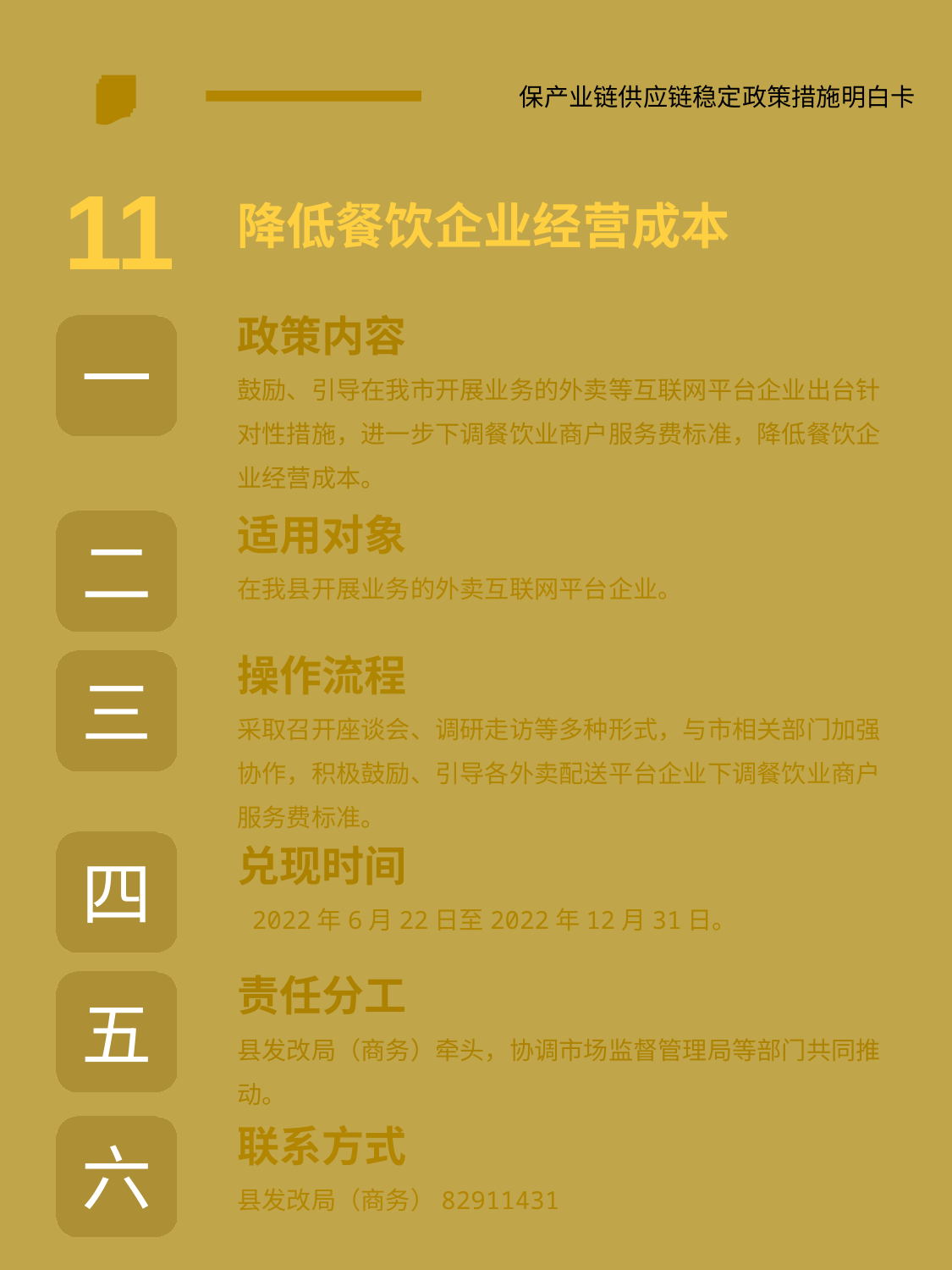

保产业链供应链稳定政策措施明白卡

11
降低餐饮企业经营成本
政策内容
鼓励、引导在我市开展业务的外卖等互联网平台企业出台针对性措施，进一步下调餐饮业商户服务费标准，降低餐饮企业经营成本。
一
适用对象
在我县开展业务的外卖互联网平台企业。
二
操作流程
采取召开座谈会、调研走访等多种形式，与市相关部门加强协作，积极鼓励、引导各外卖配送平台企业下调餐饮业商户服务费标准。
三
四
兑现时间
 2022年6月22日至2022年12月31日。
责任分工
县发改局（商务）牵头，协调市场监督管理局等部门共同推动。
五
联系方式
县发改局（商务）82911431
六